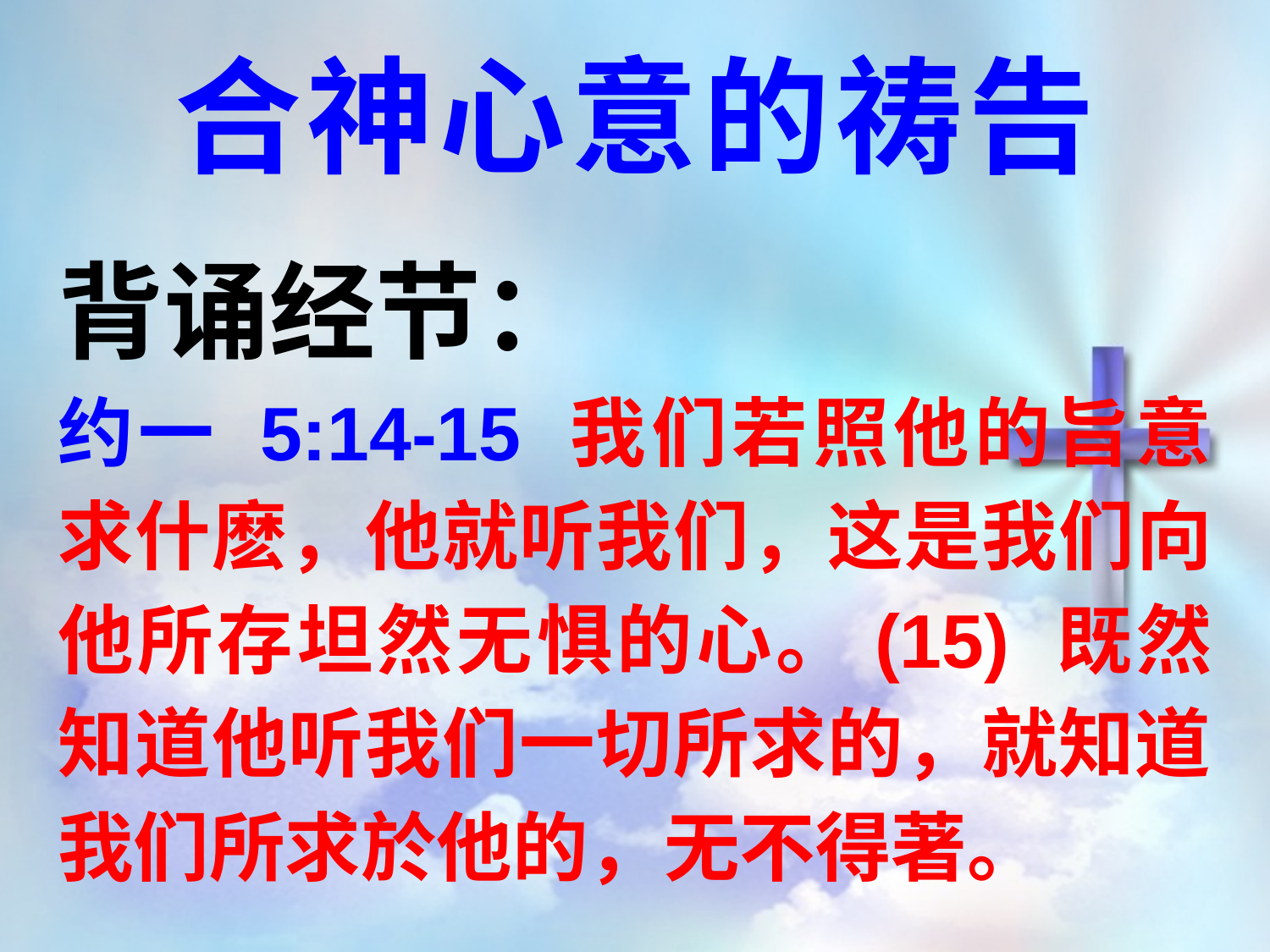

合神心意的祷告
背诵经节：
约一 5:14-15 我们若照他的旨意求什麽，他就听我们，这是我们向他所存坦然无惧的心。(15) 既然知道他听我们一切所求的，就知道我们所求於他的，无不得著。